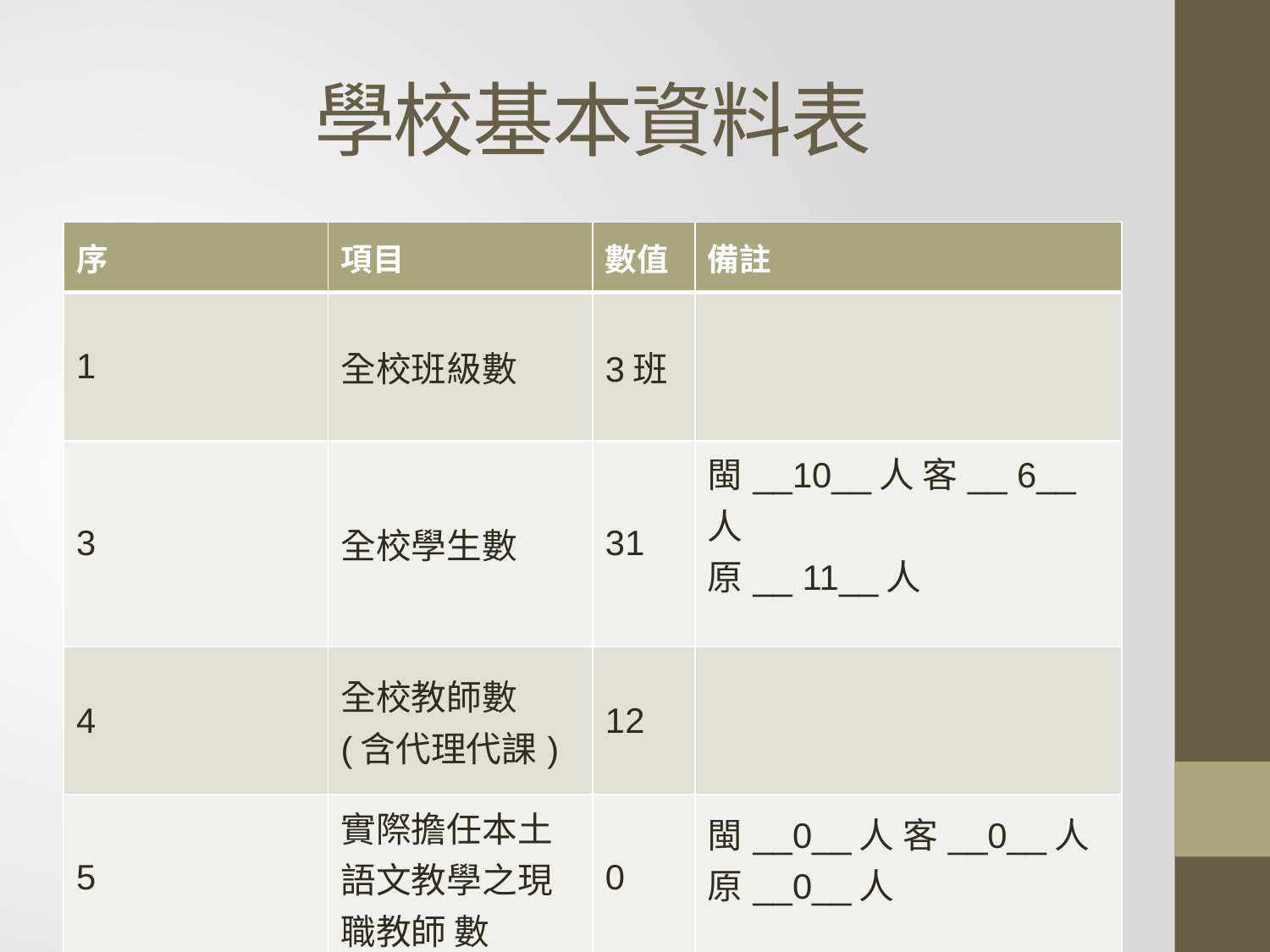

# 學校基本資料表
| 序 | 項目 | 數值 | 備註 |
| --- | --- | --- | --- |
| 1 | 全校班級數 | 3班 |  |
| 3 | 全校學生數 | 31 | 閩\_\_10\_\_人 客\_\_ 6\_\_人 原\_\_ 11\_\_人 |
| 4 | 全校教師數(含代理代課) | 12 |  |
| 5 | 實際擔任本土語文教學之現職教師 數 | 0 | 閩\_\_0\_\_人 客\_\_0\_\_人 原\_\_0\_\_人 |